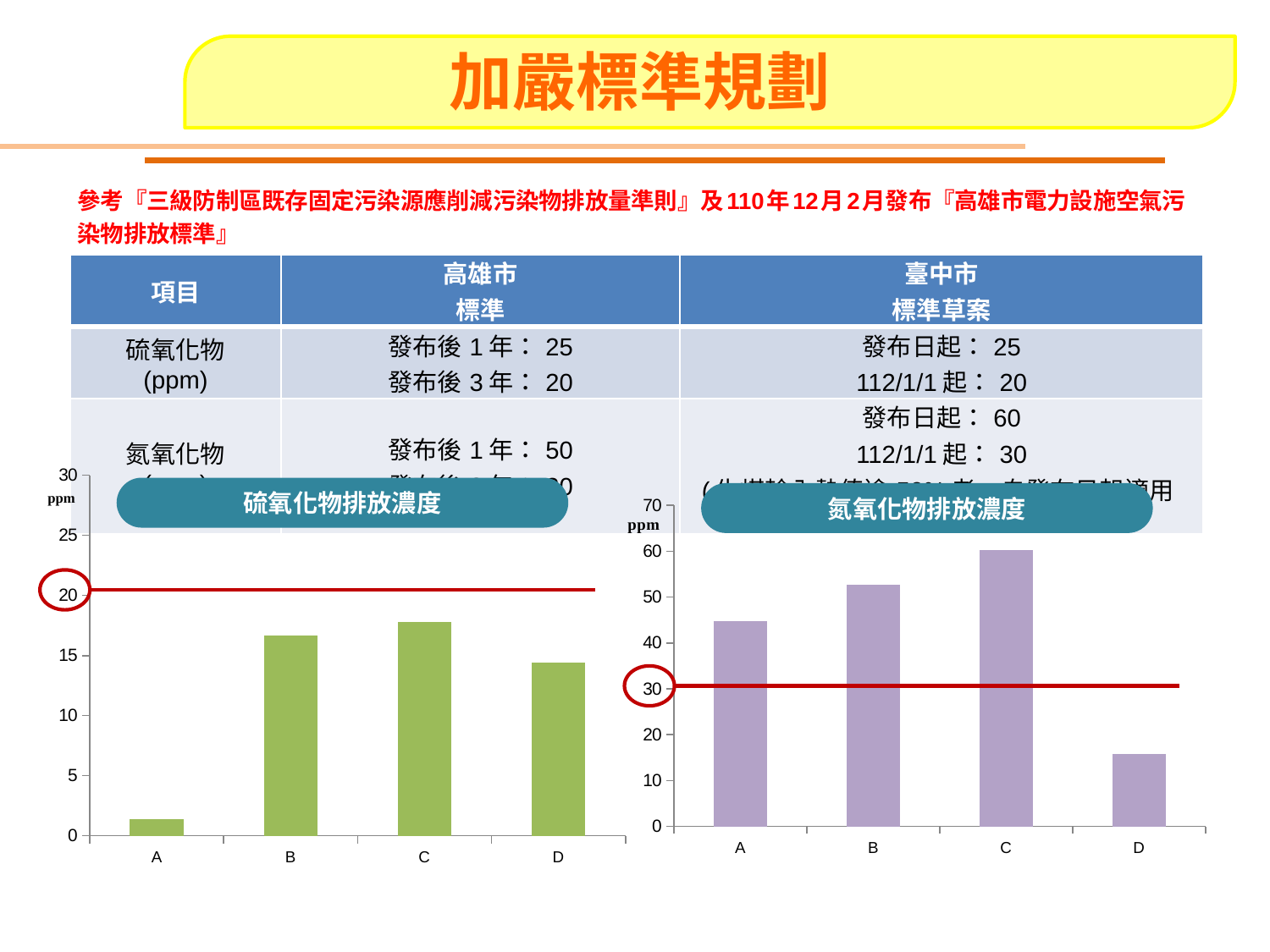

# 加嚴標準規劃
5
參考『三級防制區既存固定污染源應削減污染物排放量準則』及110年12月2月發布『高雄市電力設施空氣污染物排放標準』
| 項目 | 高雄市 標準 | 臺中市 標準草案 |
| --- | --- | --- |
| 硫氧化物 (ppm) | 發布後1年：25 發布後3年：20 | 發布日起：25 112/1/1起：20 |
| 氮氧化物 (ppm) | 發布後1年：50 發布後3年：30 | 發布日起：60 112/1/1起：30 (生煤輸入熱值逾50%者，自發布日起適用30 ) |

### Chart

| Category | 排放濃度(ppm) |
|---|---|
| A | 1.42 |
| B | 16.7 |
| C | 17.8 |
| D | 14.4 |
硫氧化物排放濃度
氮氧化物排放濃度

### Chart

| Category | 排放濃度(ppm) |
|---|---|
| A | 44.68 |
| B | 52.7 |
| C | 60.2 |
| D | 15.7 |